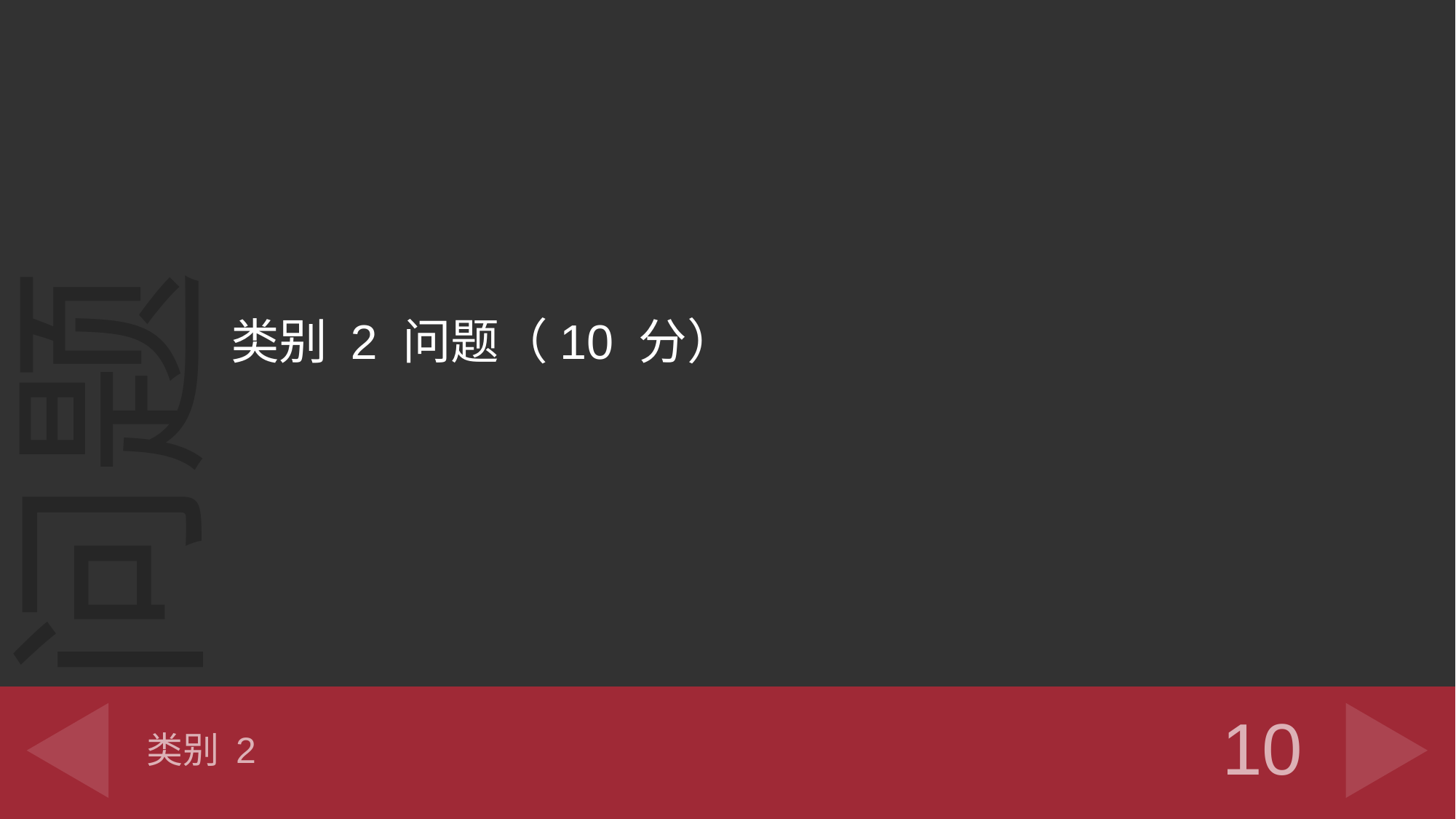

类别 2 问题（10 分）
# 类别 2
10